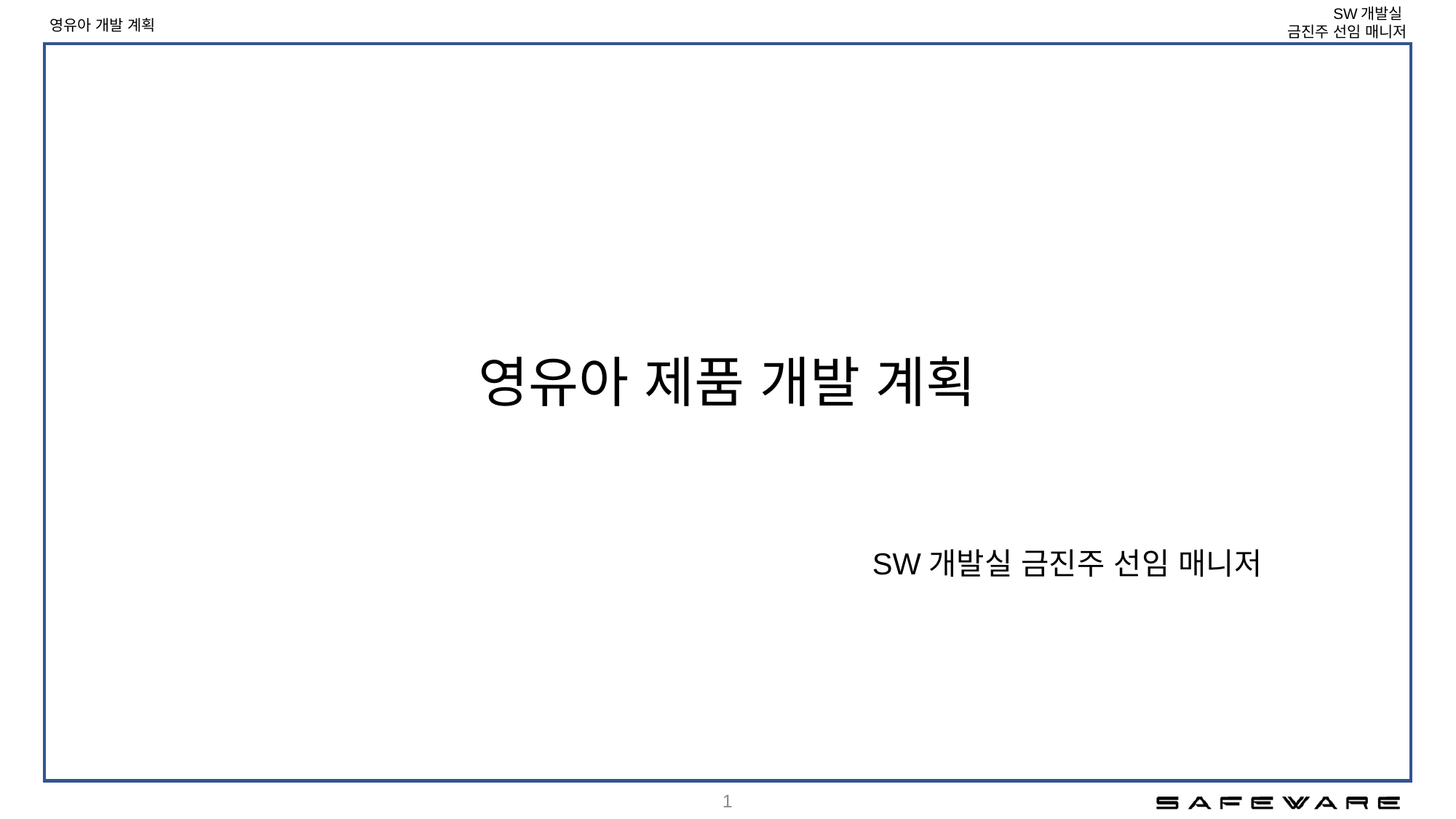

# 영유아 제품 개발 계획

SW개발실 금진주 선임 매니저

1